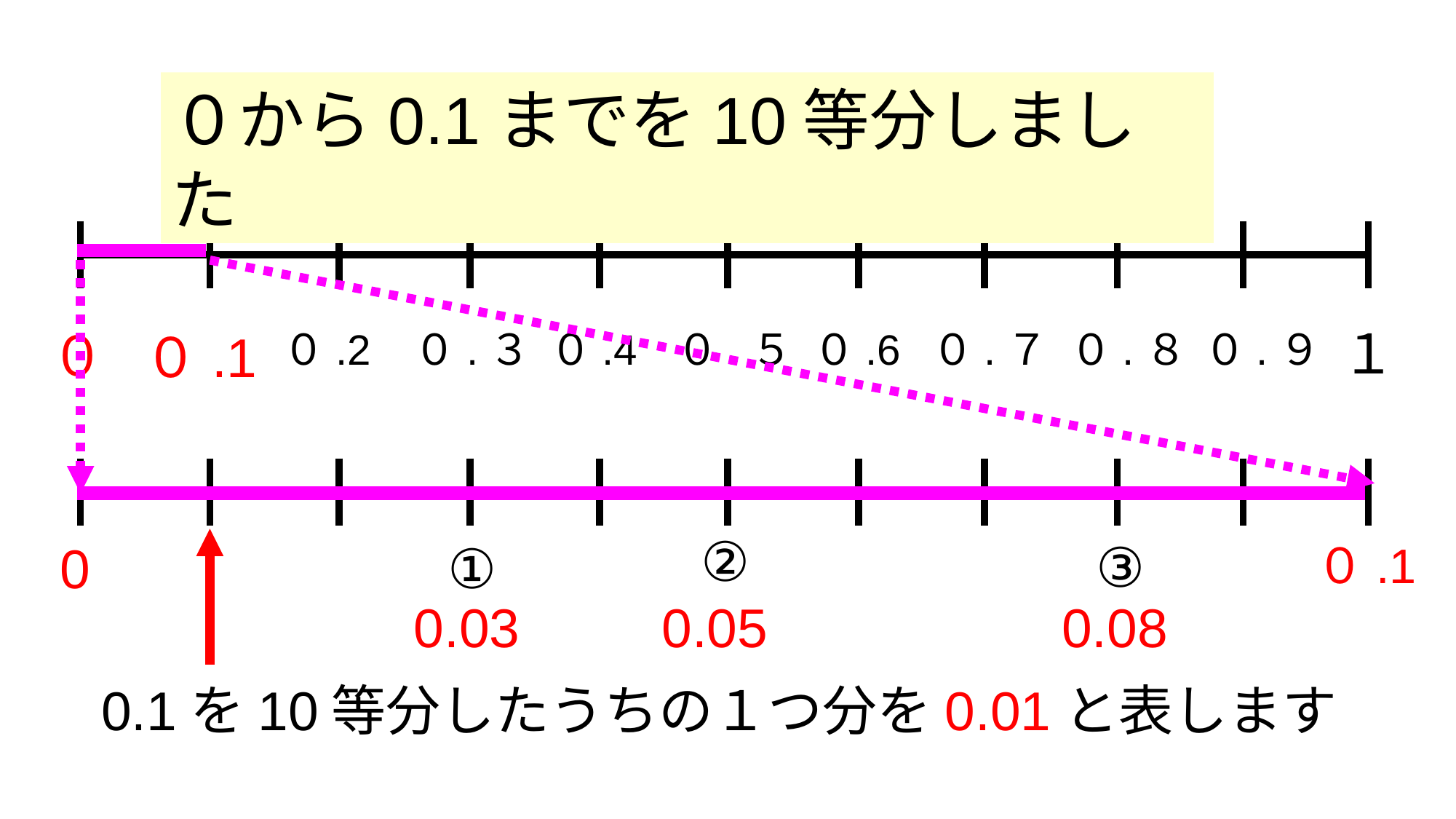

０から0.1までを10等分しました
１
０
０.1
０.2
０.３
０.4
０.５
０.6
０.７
０.８
０.９
②
③
0
①
０.1
0.03
0.05
0.08
0.1を10等分したうちの１つ分を0.01と表します